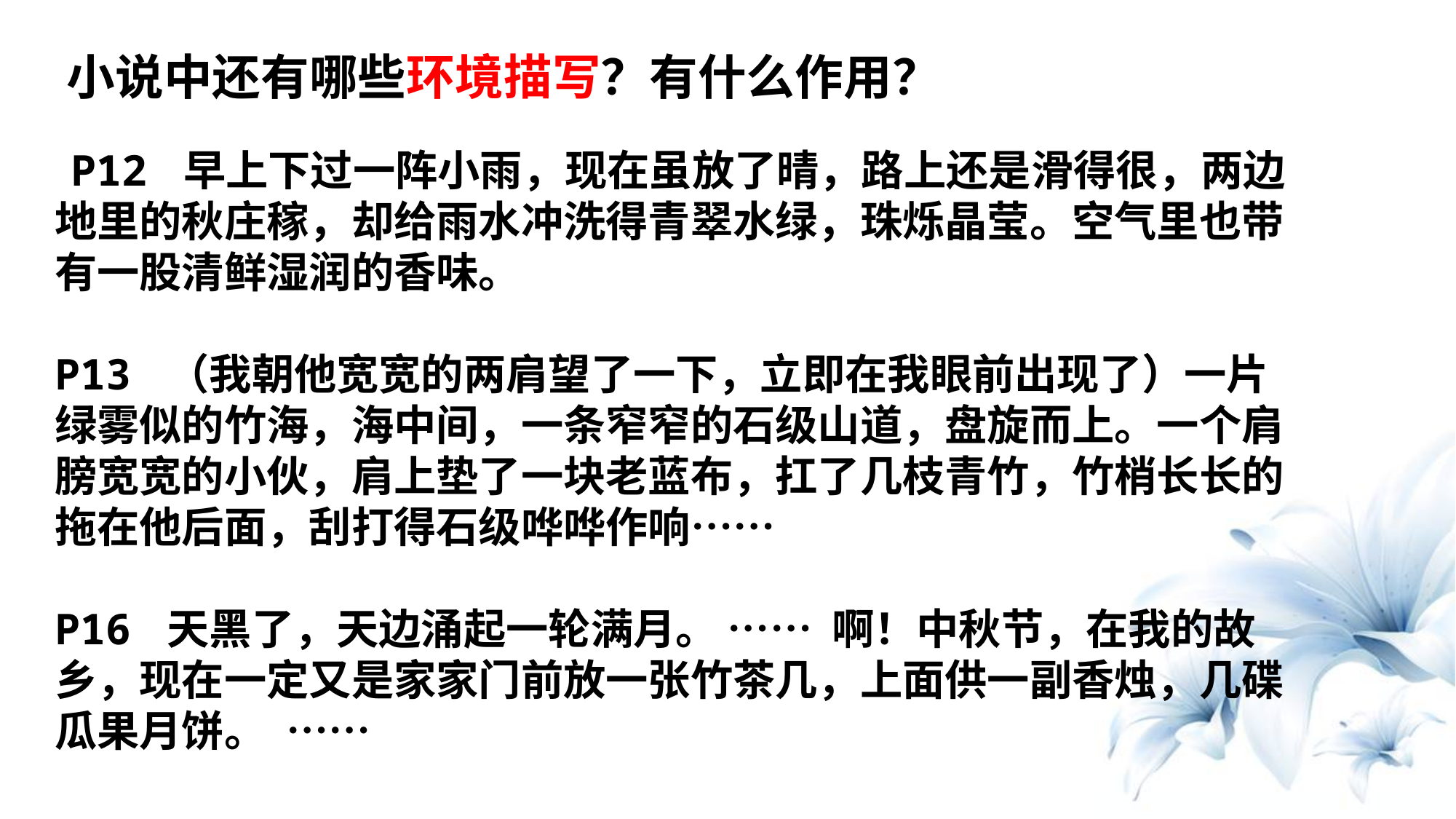

小说中还有哪些环境描写？有什么作用？
 P12 早上下过一阵小雨，现在虽放了晴，路上还是滑得很，两边地里的秋庄稼，却给雨水冲洗得青翠水绿，珠烁晶莹。空气里也带有一股清鲜湿润的香味。

P13 （我朝他宽宽的两肩望了一下，立即在我眼前出现了）一片绿雾似的竹海，海中间，一条窄窄的石级山道，盘旋而上。一个肩膀宽宽的小伙，肩上垫了一块老蓝布，扛了几枝青竹，竹梢长长的拖在他后面，刮打得石级哗哗作响……

P16 天黑了，天边涌起一轮满月。 ……  啊！中秋节，在我的故乡，现在一定又是家家门前放一张竹茶几，上面供一副香烛，几碟瓜果月饼。  ……